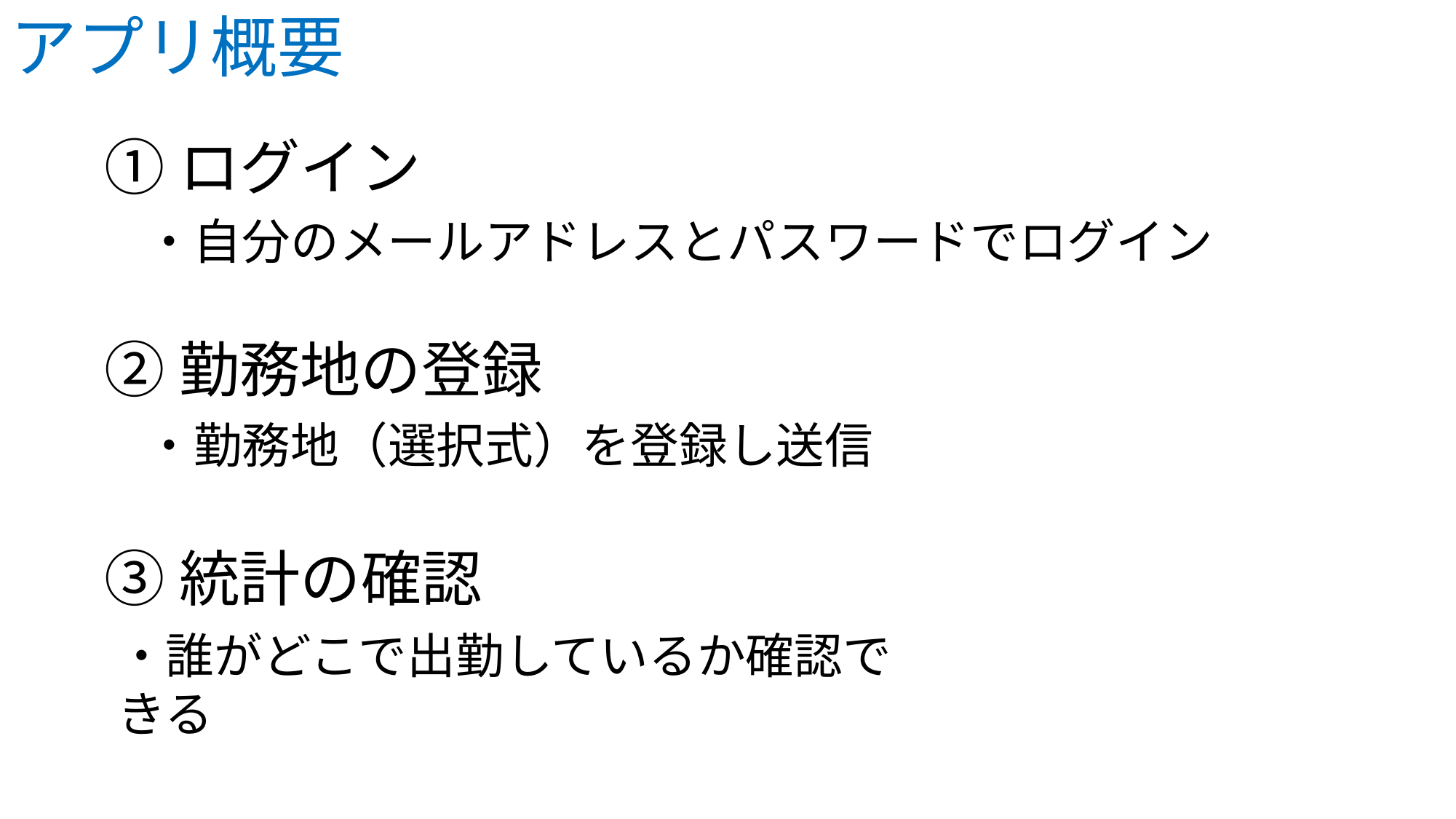

アプリ概要
①ログイン

・自分のメールアドレスとパスワードでログイン
②勤務地の登録
・勤務地（選択式）を登録し送信
③統計の確認
・誰がどこで出勤しているか確認できる